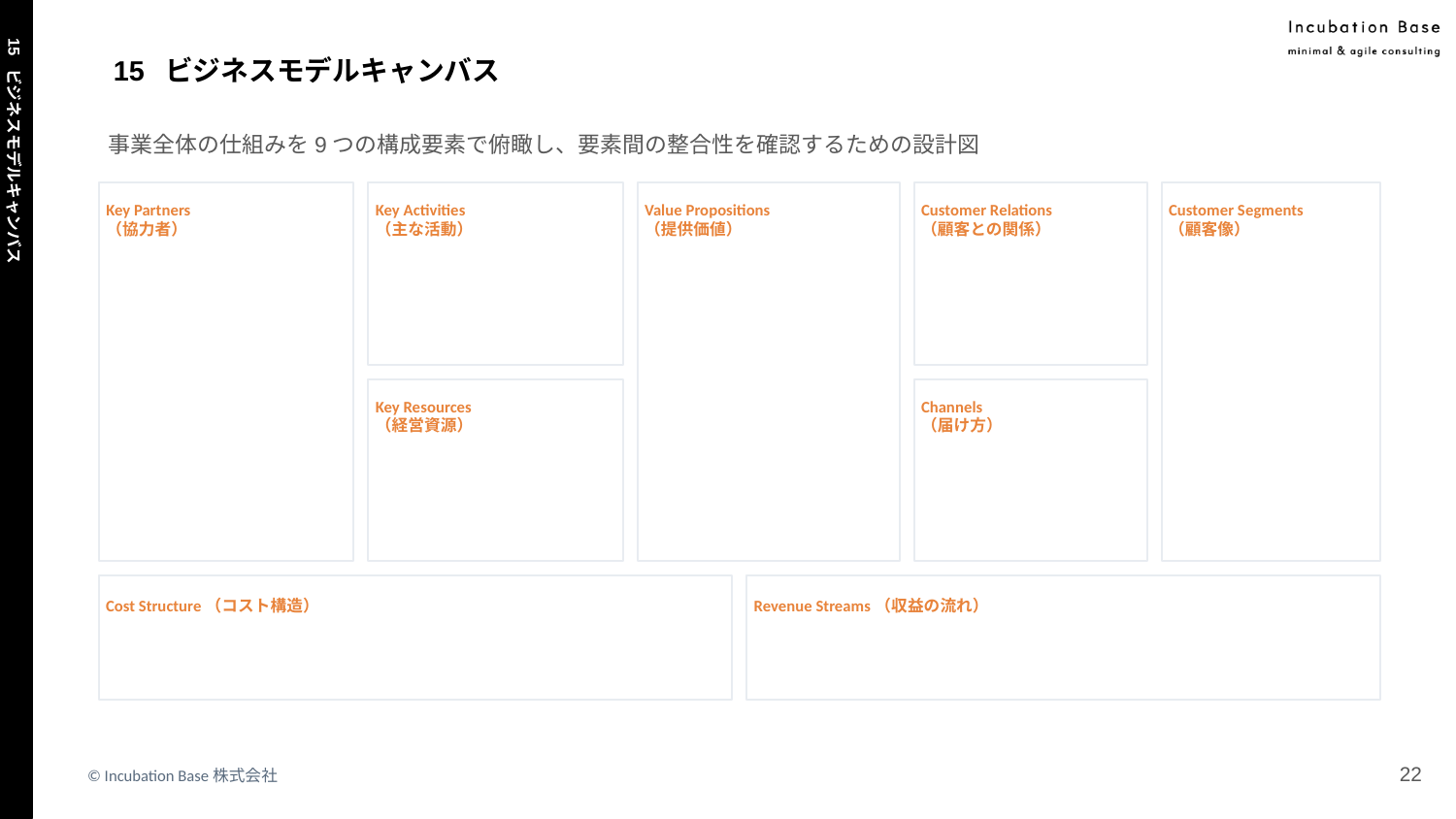

# 15  ビジネスモデルキャンバス
事業全体の仕組みを9つの構成要素で俯瞰し、要素間の整合性を確認するための設計図

Key Partners
（協力者）
Key Activities
（主な活動）
Value Propositions
（提供価値）
Customer Relations
（顧客との関係）
Customer Segments
（顧客像）

Key Resources
（経営資源）
Channels
（届け方）
15  ビジネスモデルキャンバス

Cost Structure（コスト構造）
Revenue Streams（収益の流れ）
22
© Incubation Base株式会社